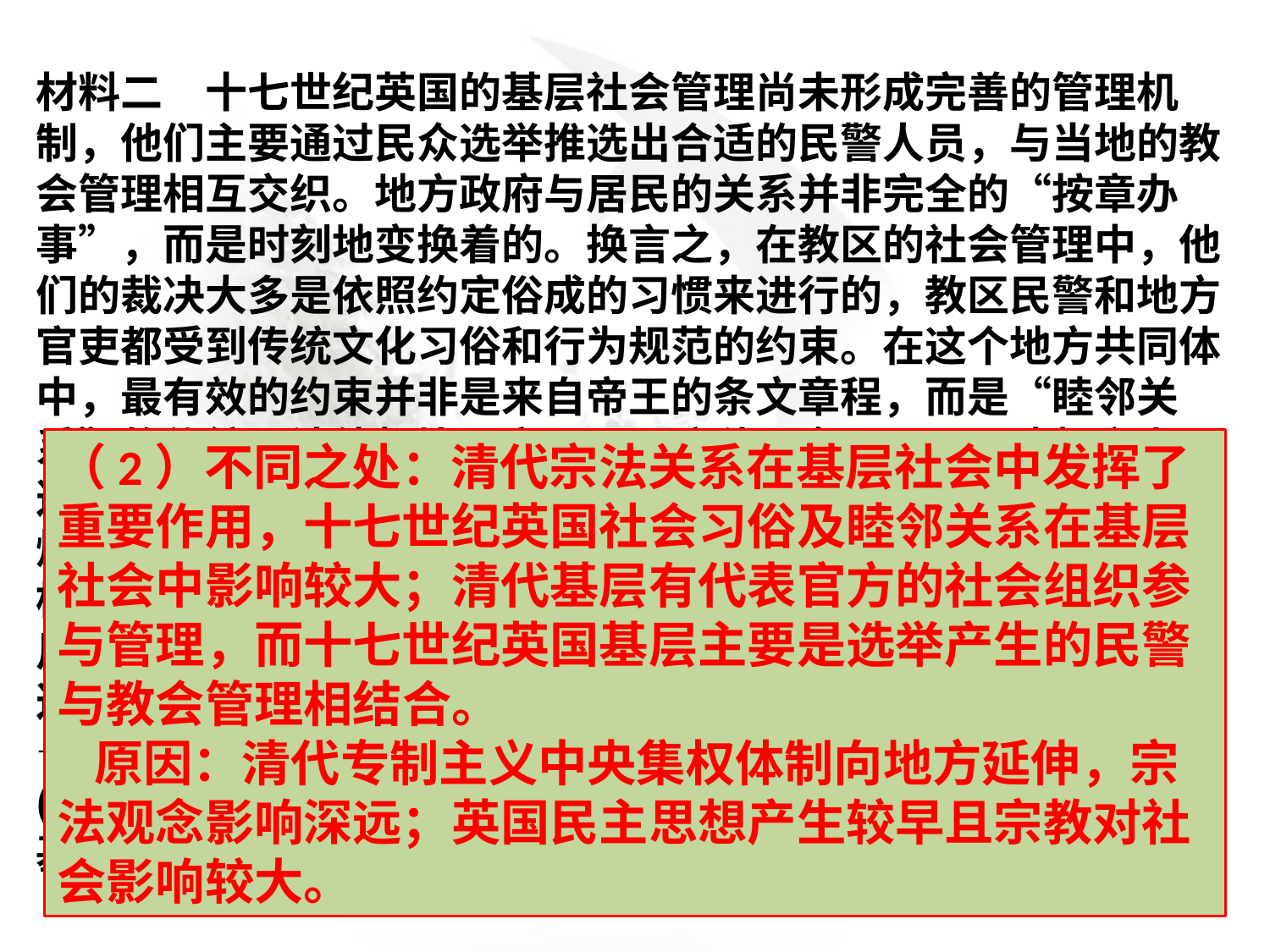

材料二　十七世纪英国的基层社会管理尚未形成完善的管理机制，他们主要通过民众选举推选出合适的民警人员，与当地的教会管理相互交织。地方政府与居民的关系并非完全的“按章办事”，而是时刻地变换着的。换言之，在教区的社会管理中，他们的裁决大多是依照约定俗成的习惯来进行的，教区民警和地方官吏都受到传统文化习俗和行为规范的约束。在这个地方共同体中，最有效的约束并非是来自帝王的条文章程，而是“睦邻关系”的传统，法律相比而言屈服于这种观念，而不是凌驾之上。这种管理机制能够充分地体现人性，而不是冰冷的事实。这种闪烁着自由的管理机制，虽然在处理问题方面没有严格的制度作为标准，但是他在英国十七世纪的基层管理上面起到了相当大的作用，直到后来英国建立起规范化的近代的官僚体制，才逐渐取代这种“乡绅自治”的管理体制。——摘编自许洁明《十七世纪的英国社会》(2)根据材料一、二并结合所学知识，比较十七世纪英国与清代基层社会管理的不同之处并分析其原因。(6分)
（2）不同之处：清代宗法关系在基层社会中发挥了重要作用，十七世纪英国社会习俗及睦邻关系在基层社会中影响较大；清代基层有代表官方的社会组织参与管理，而十七世纪英国基层主要是选举产生的民警与教会管理相结合。原因：清代专制主义中央集权体制向地方延伸，宗法观念影响深远；英国民主思想产生较早且宗教对社会影响较大。